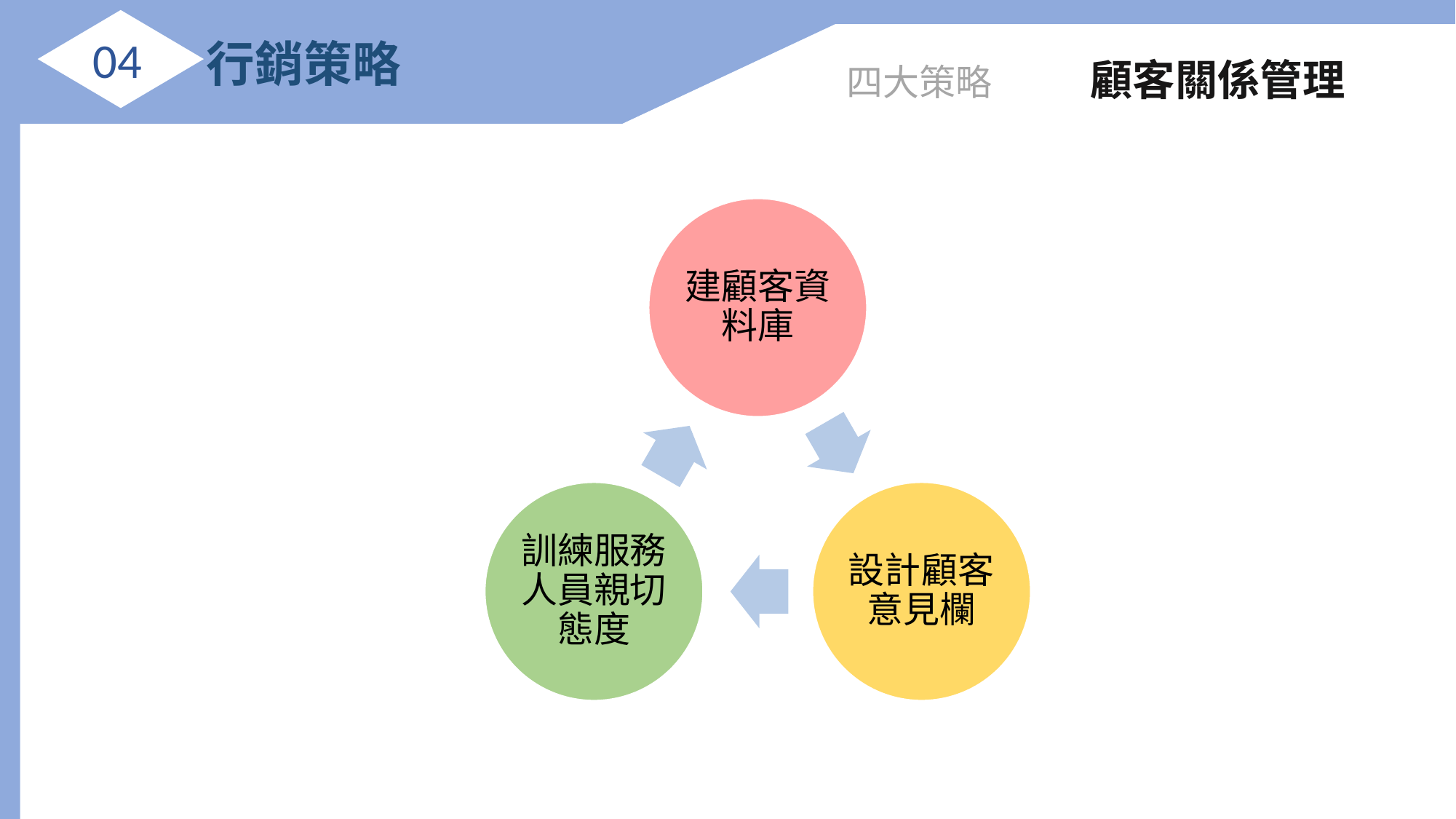

四大策略            顧客關係管理
建顧客資料庫

設計顧客意見欄

訓練服務人員親切態度